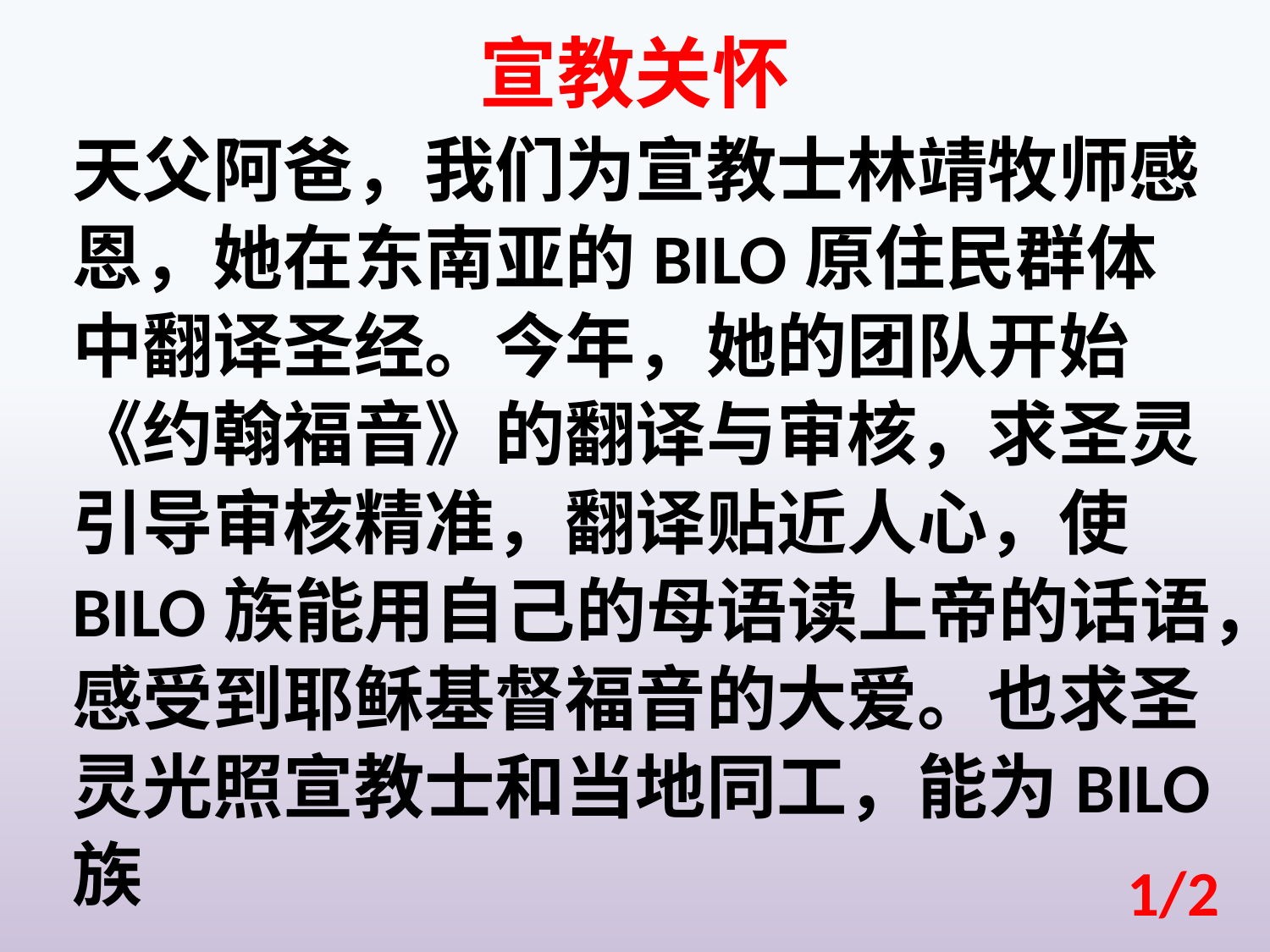

宣教关怀
天父阿爸，我们为宣教士林靖牧师感恩，她在东南亚的Bilo原住民群体中翻译圣经。今年，她的团队开始《约翰福音》的翻译与审核，求圣灵引导审核精准，翻译贴近人心，使Bilo族能用自己的母语读上帝的话语，感受到耶稣基督福音的大爱。也求圣灵光照宣教士和当地同工，能为Bilo族
1/2